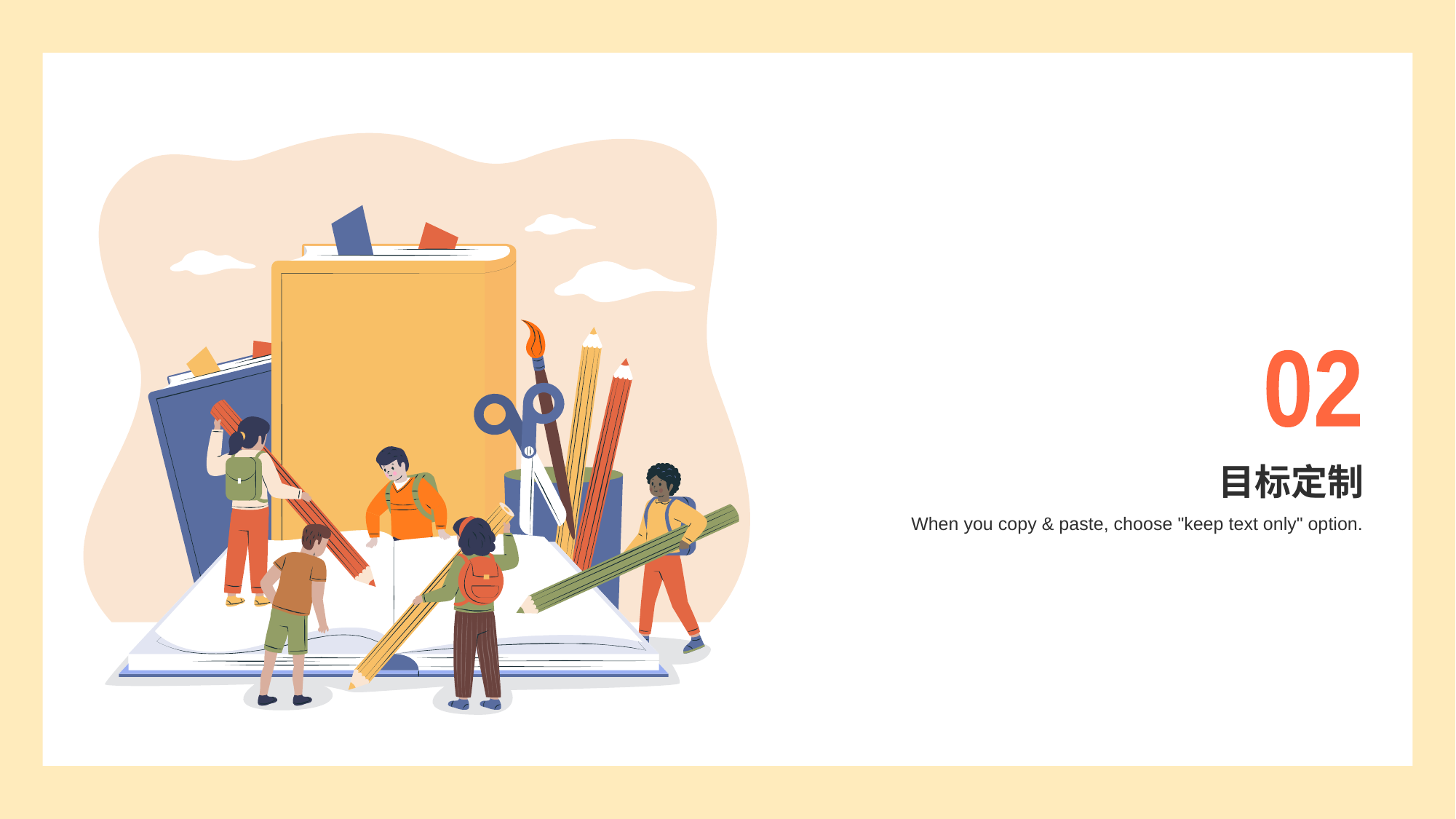

02
# 目标定制
When you copy & paste, choose "keep text only" option.